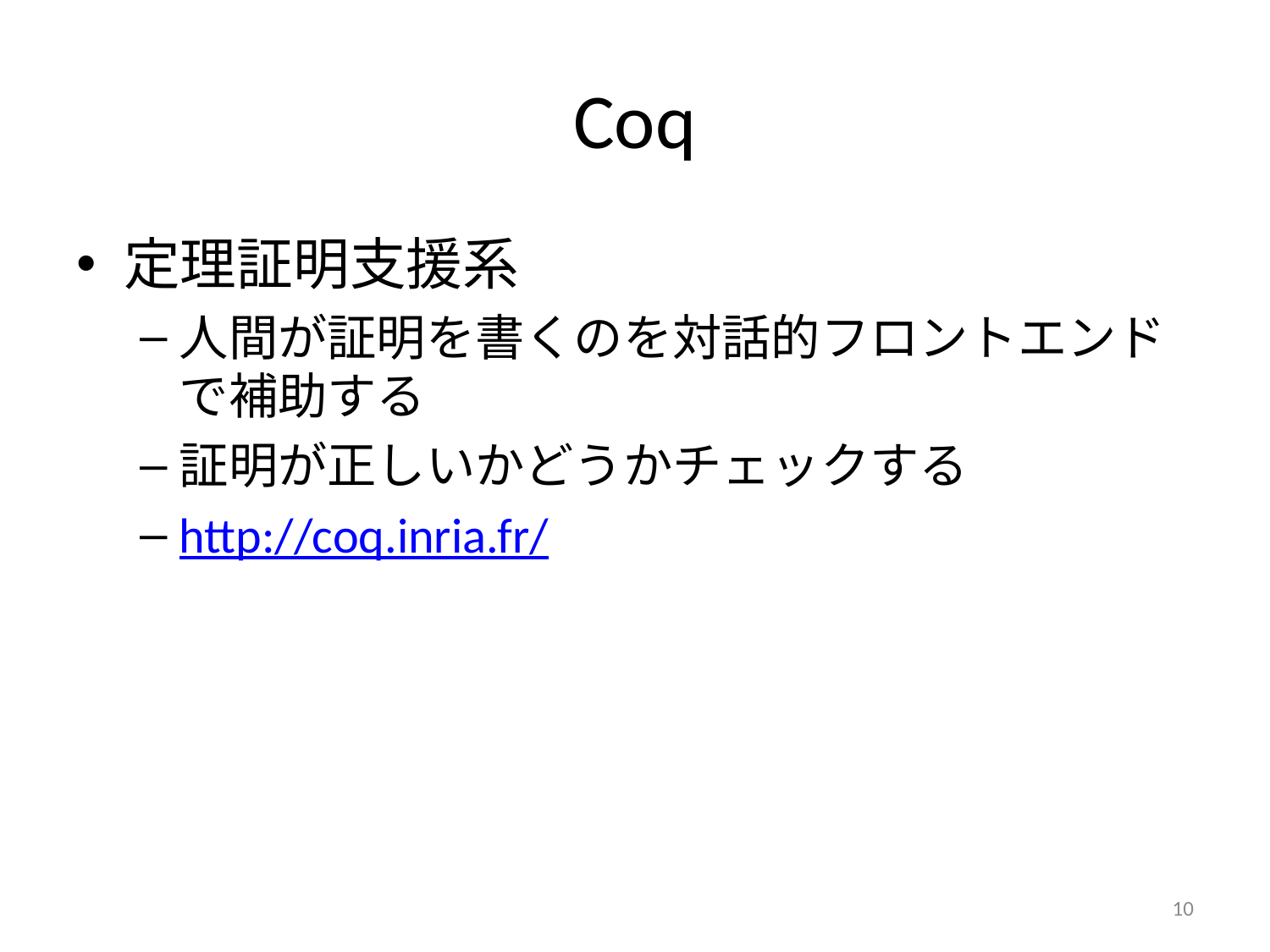

# Coq
定理証明支援系
人間が証明を書くのを対話的フロントエンドで補助する
証明が正しいかどうかチェックする
http://coq.inria.fr/
10